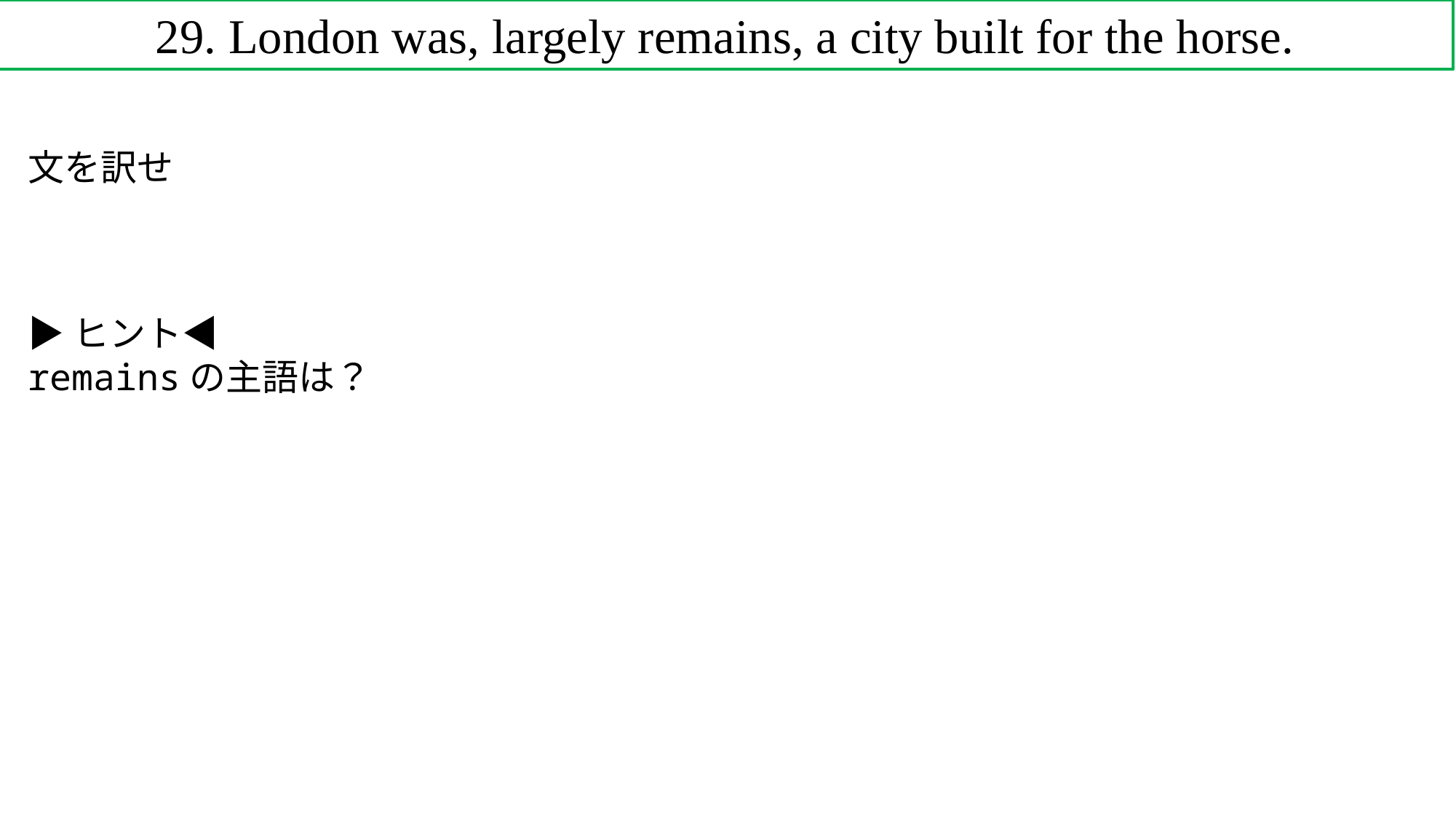

29. London was, largely remains, a city built for the horse.
文を訳せ
▶ヒント◀
remainsの主語は？